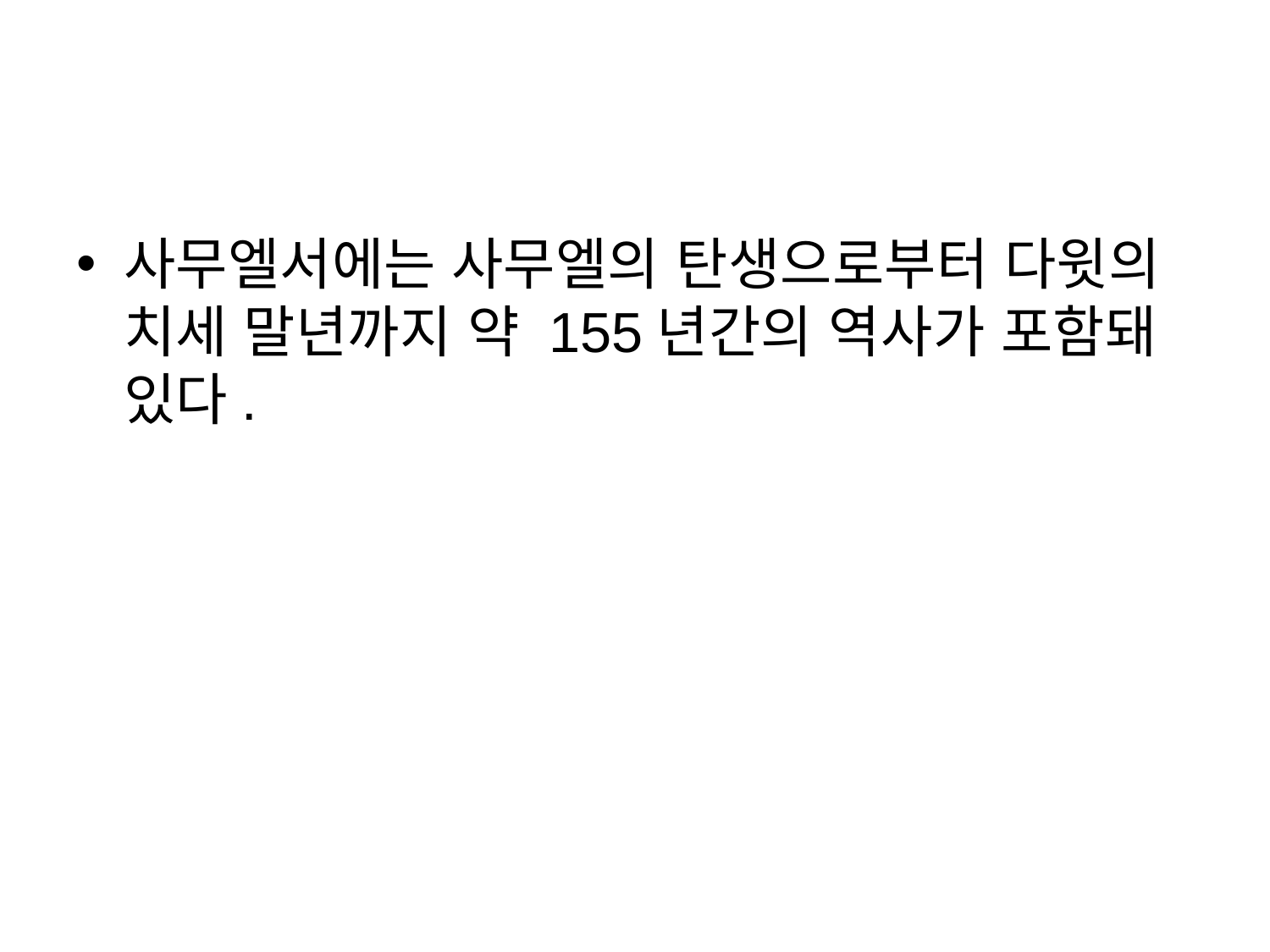

#
사무엘서에는 사무엘의 탄생으로부터 다윗의 치세 말년까지 약 155년간의 역사가 포함돼 있다.